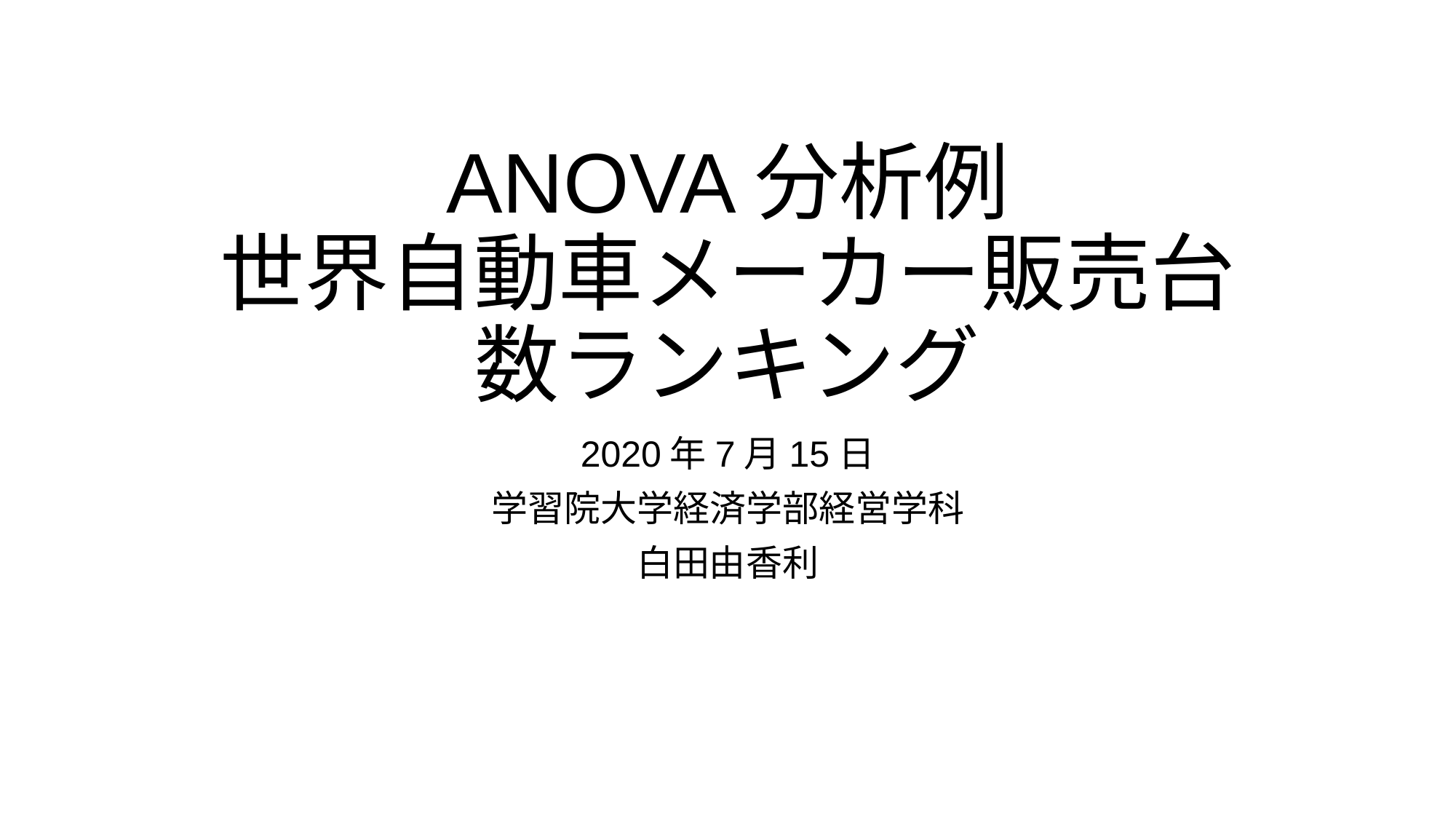

# ANOVA分析例 世界自動車メーカー販売台数ランキング
2020年7月15日
学習院大学経済学部経営学科
白田由香利